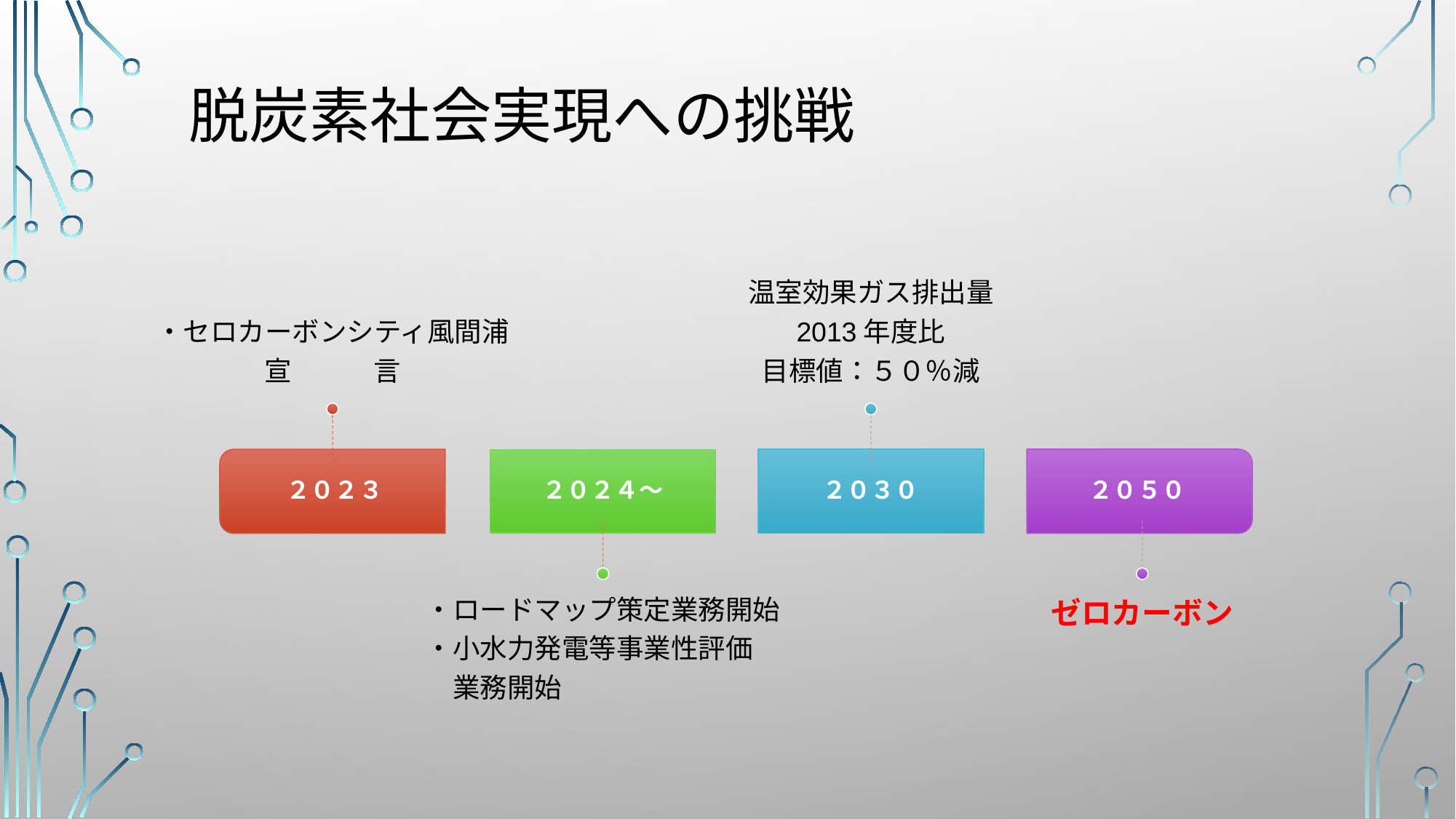

# 脱炭素社会実現への挑戦
２０２３
・セロカーボンシティ風間浦
宣　　　言
２０２４～
・ロードマップ策定業務開始
・小水力発電等事業性評価
　業務開始

２０３０
温室効果ガス排出量
2013年度比
目標値：５０％減
２０５０
ゼロカーボン